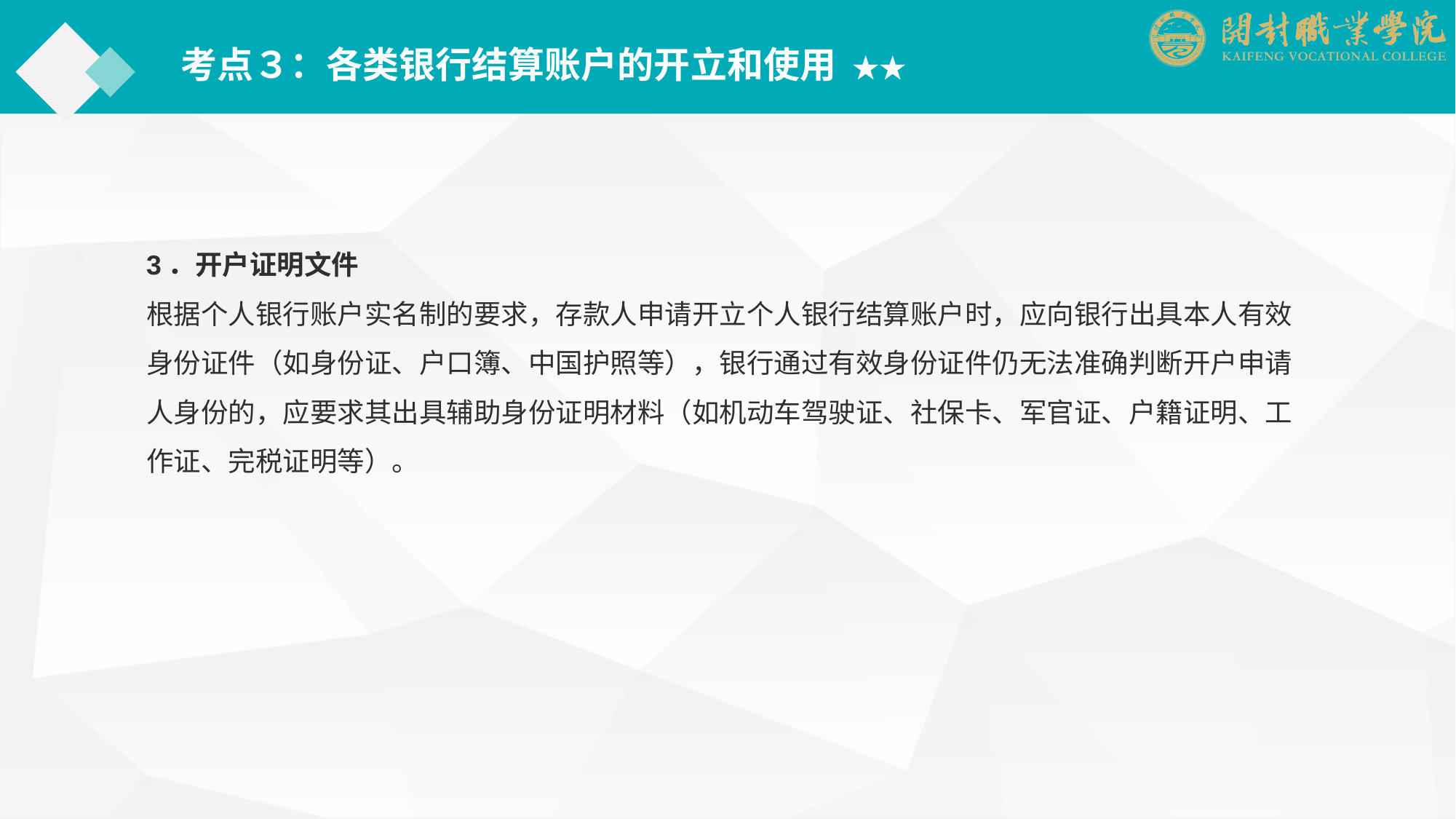

考点３：各类银行结算账户的开立和使用  ★★
3．开户证明文件
根据个人银行账户实名制的要求，存款人申请开立个人银行结算账户时，应向银行出具本人有效身份证件（如身份证、户口簿、中国护照等），银行通过有效身份证件仍无法准确判断开户申请人身份的，应要求其出具辅助身份证明材料（如机动车驾驶证、社保卡、军官证、户籍证明、工作证、完税证明等）。